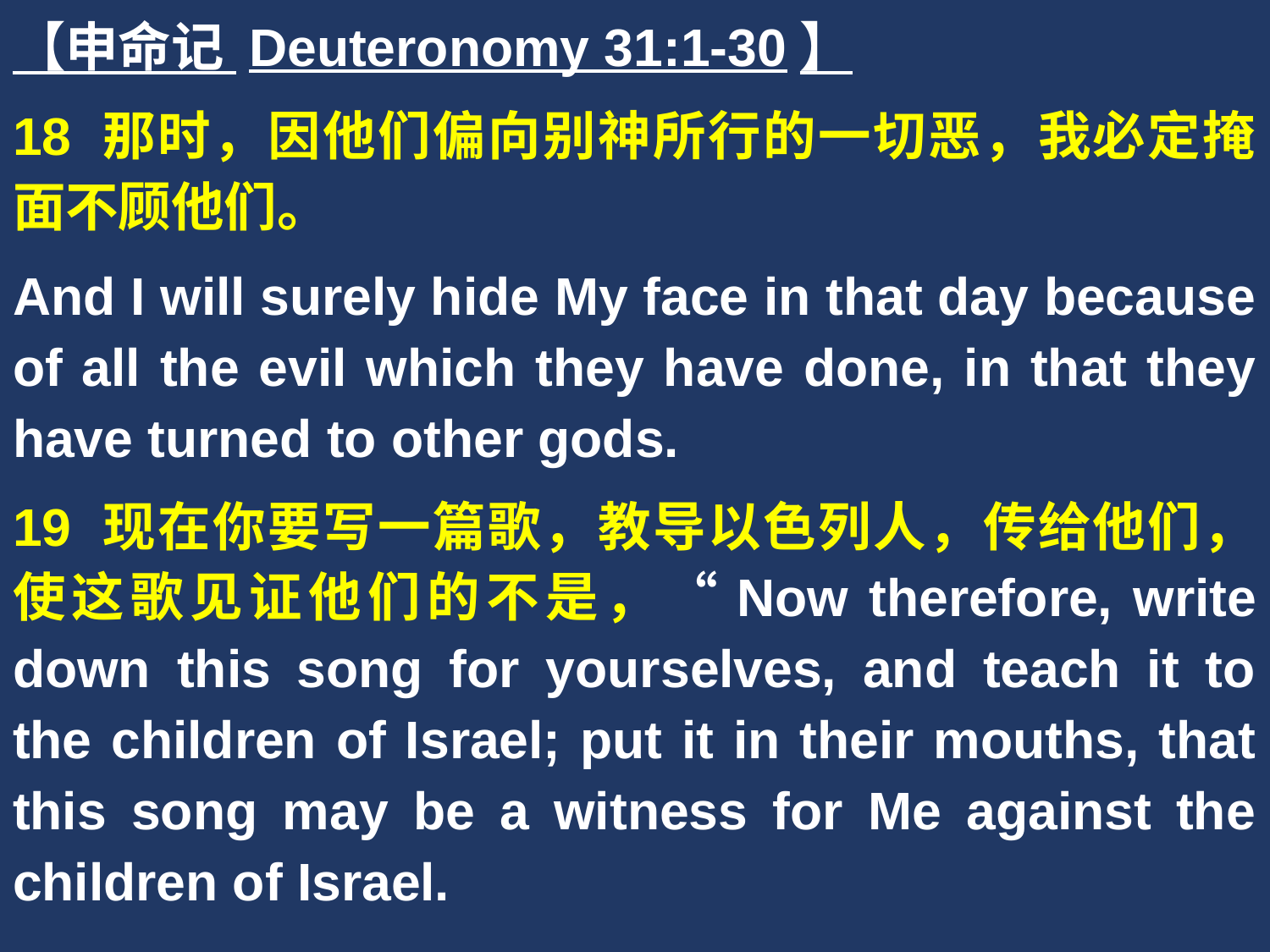

【申命记 Deuteronomy 31:1-30】
18 那时，因他们偏向别神所行的一切恶，我必定掩面不顾他们。
And I will surely hide My face in that day because of all the evil which they have done, in that they have turned to other gods.
19 现在你要写一篇歌，教导以色列人，传给他们，使这歌见证他们的不是，“Now therefore, write down this song for yourselves, and teach it to the children of Israel; put it in their mouths, that this song may be a witness for Me against the children of Israel.